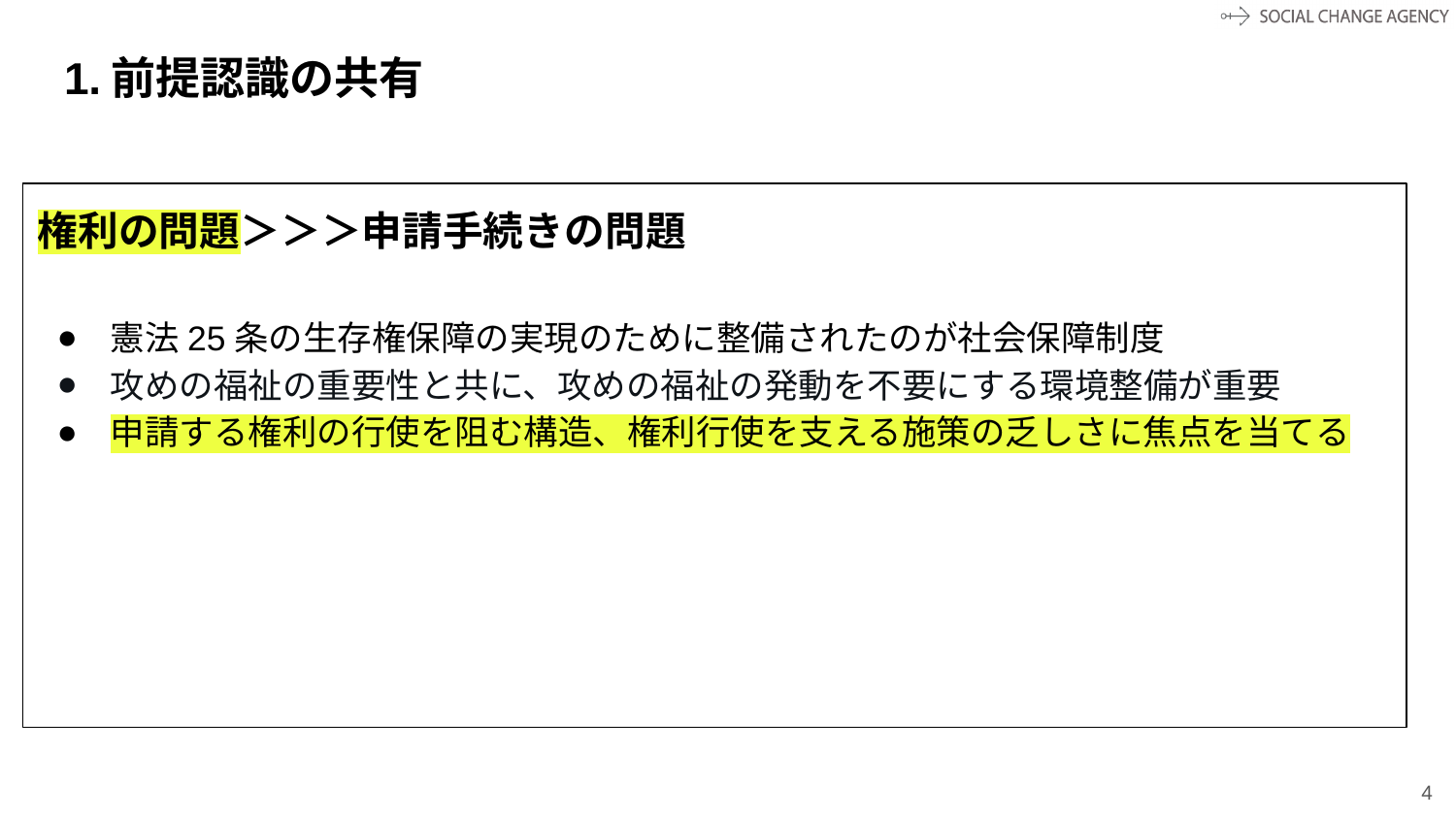

# 1.前提認識の共有
権利の問題＞＞＞申請手続きの問題

憲法25条の生存権保障の実現のために整備されたのが社会保障制度
攻めの福祉の重要性と共に、攻めの福祉の発動を不要にする環境整備が重要
申請する権利の行使を阻む構造、権利行使を支える施策の乏しさに焦点を当てる

4